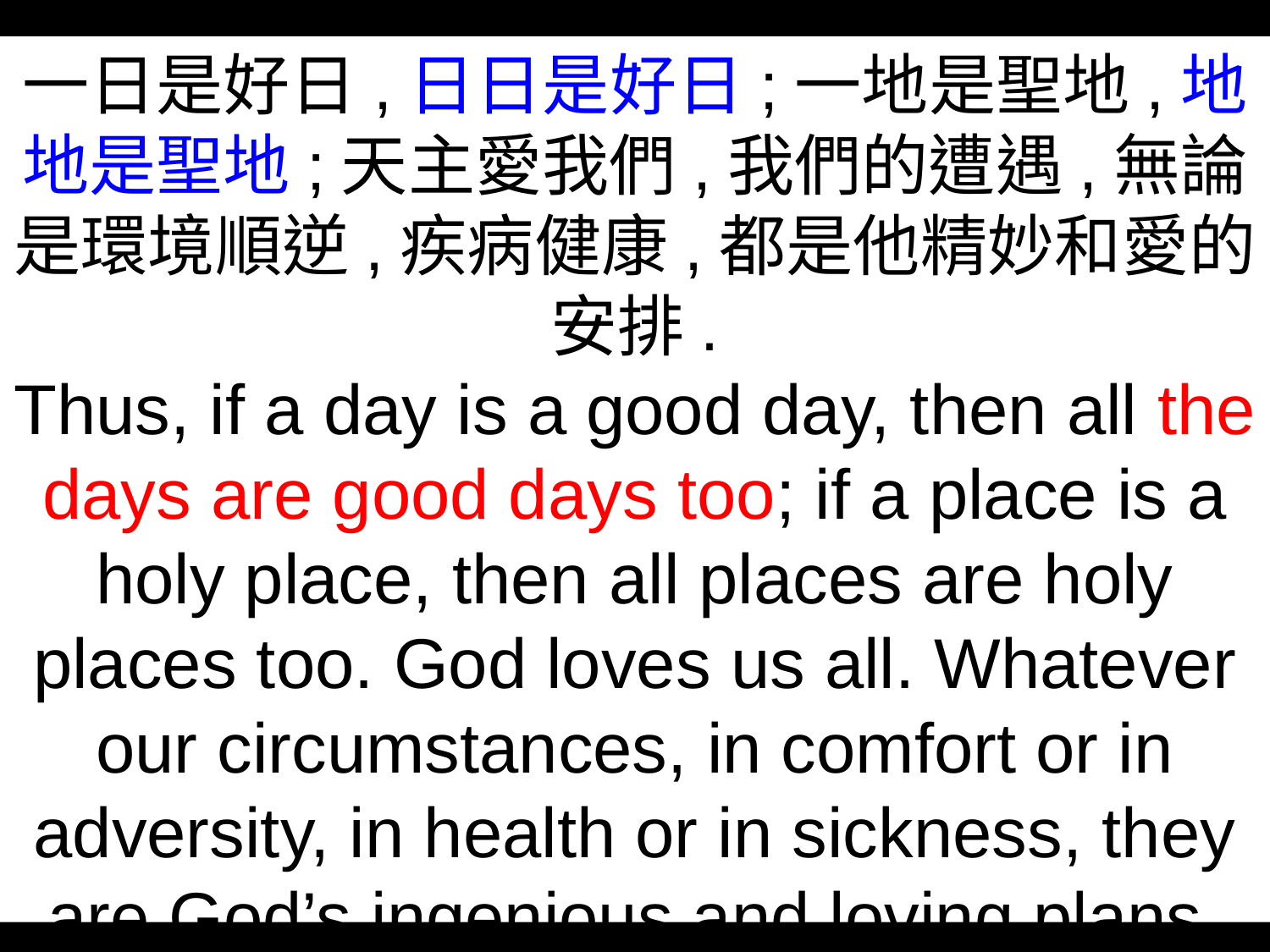

一日是好日,日日是好日;一地是聖地,地地是聖地;天主愛我們,我們的遭遇,無論是環境順逆,疾病健康,都是他精妙和愛的安排.
Thus, if a day is a good day, then all the days are good days too; if a place is a holy place, then all places are holy places too. God loves us all. Whatever our circumstances, in comfort or in adversity, in health or in sickness, they are God’s ingenious and loving plans.